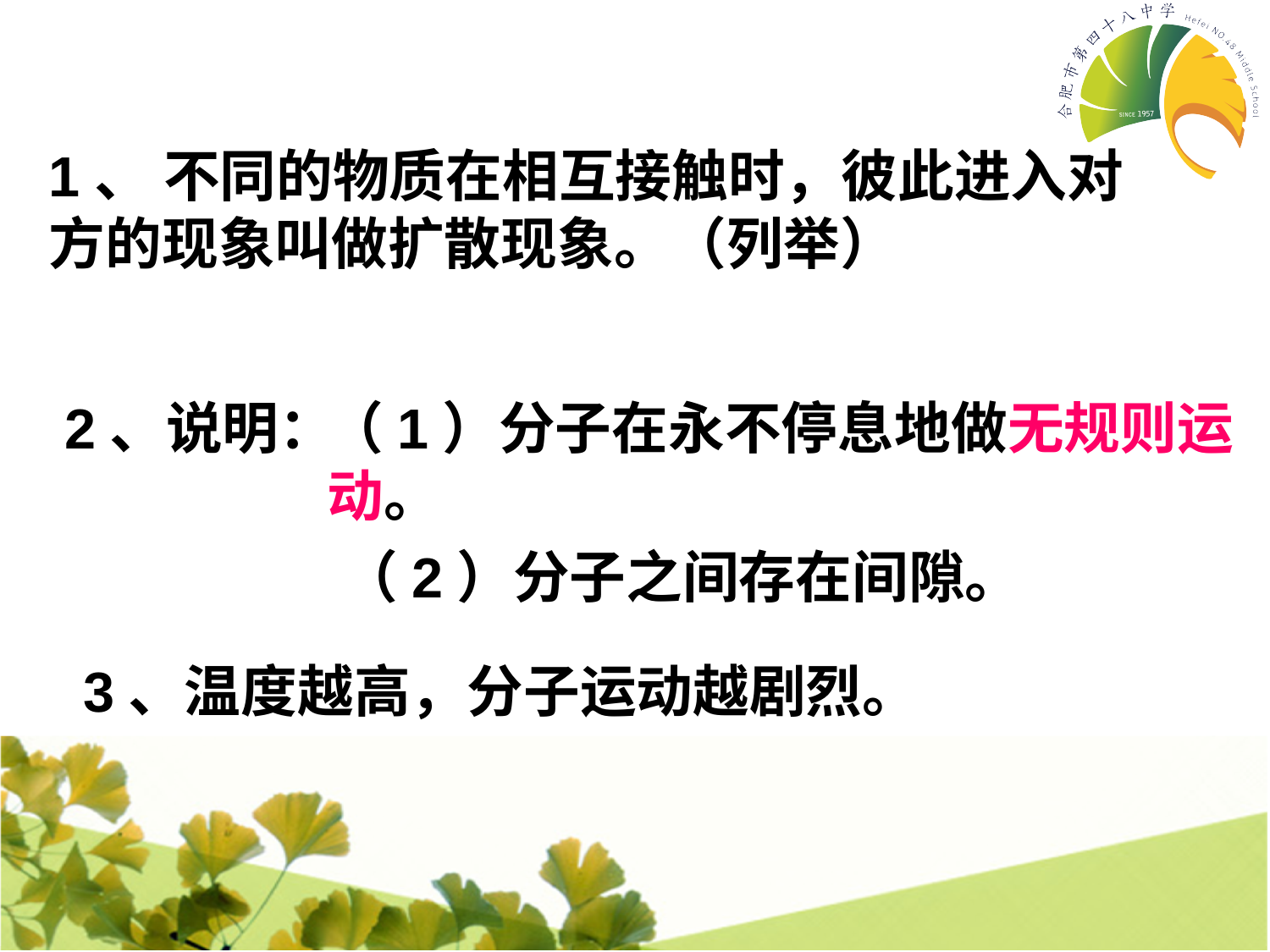

1、 不同的物质在相互接触时，彼此进入对方的现象叫做扩散现象。（列举）

 2、说明：
（1）分子在永不停息地做无规则运动。
（2）分子之间存在间隙。
 3、温度越高，分子运动越剧烈。